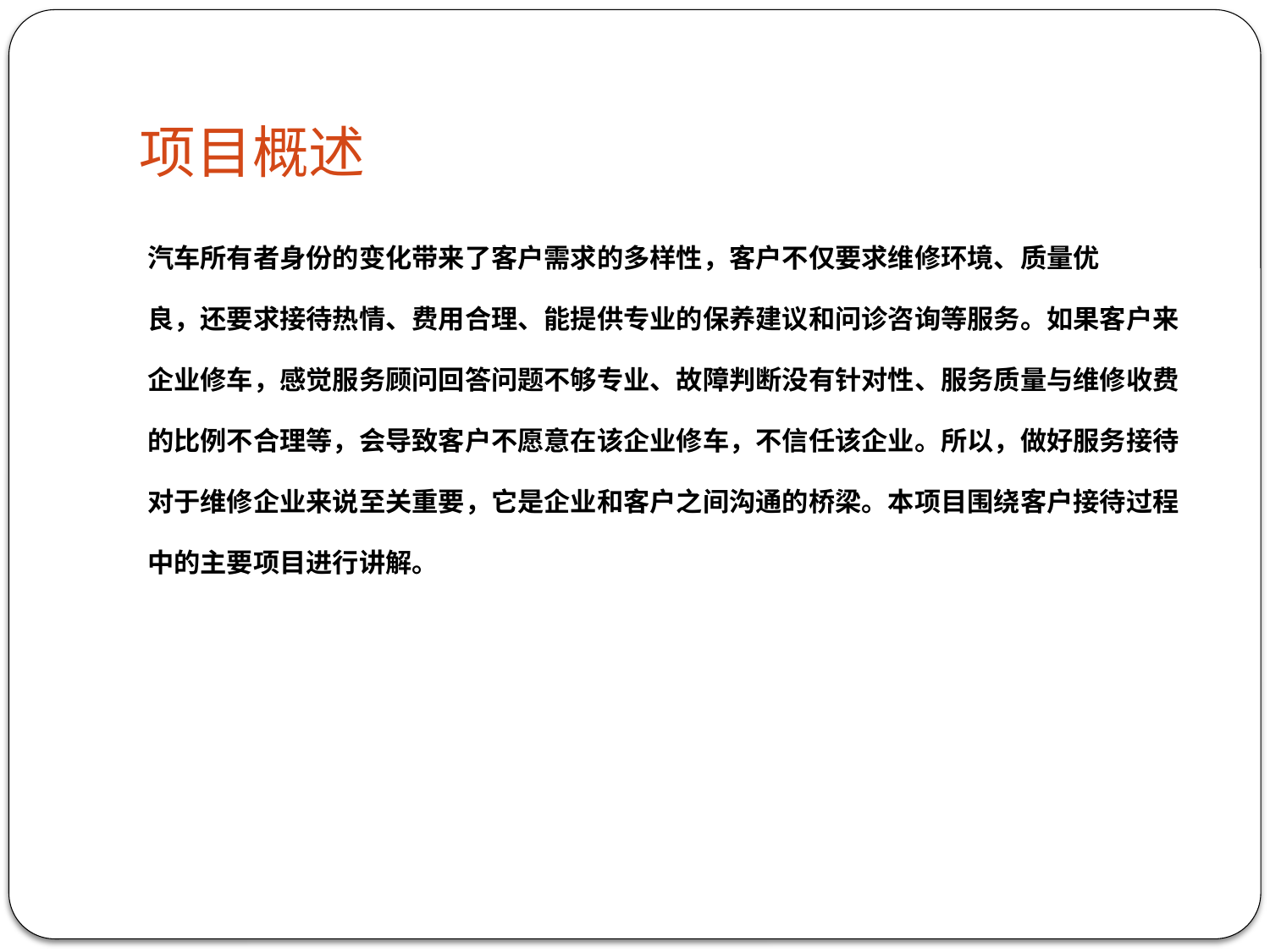

# 项目概述
汽车所有者身份的变化带来了客户需求的多样性，客户不仅要求维修环境、质量优
良，还要求接待热情、费用合理、能提供专业的保养建议和问诊咨询等服务。如果客户来
企业修车，感觉服务顾问回答问题不够专业、故障判断没有针对性、服务质量与维修收费
的比例不合理等，会导致客户不愿意在该企业修车，不信任该企业。所以，做好服务接待
对于维修企业来说至关重要，它是企业和客户之间沟通的桥梁。本项目围绕客户接待过程
中的主要项目进行讲解。